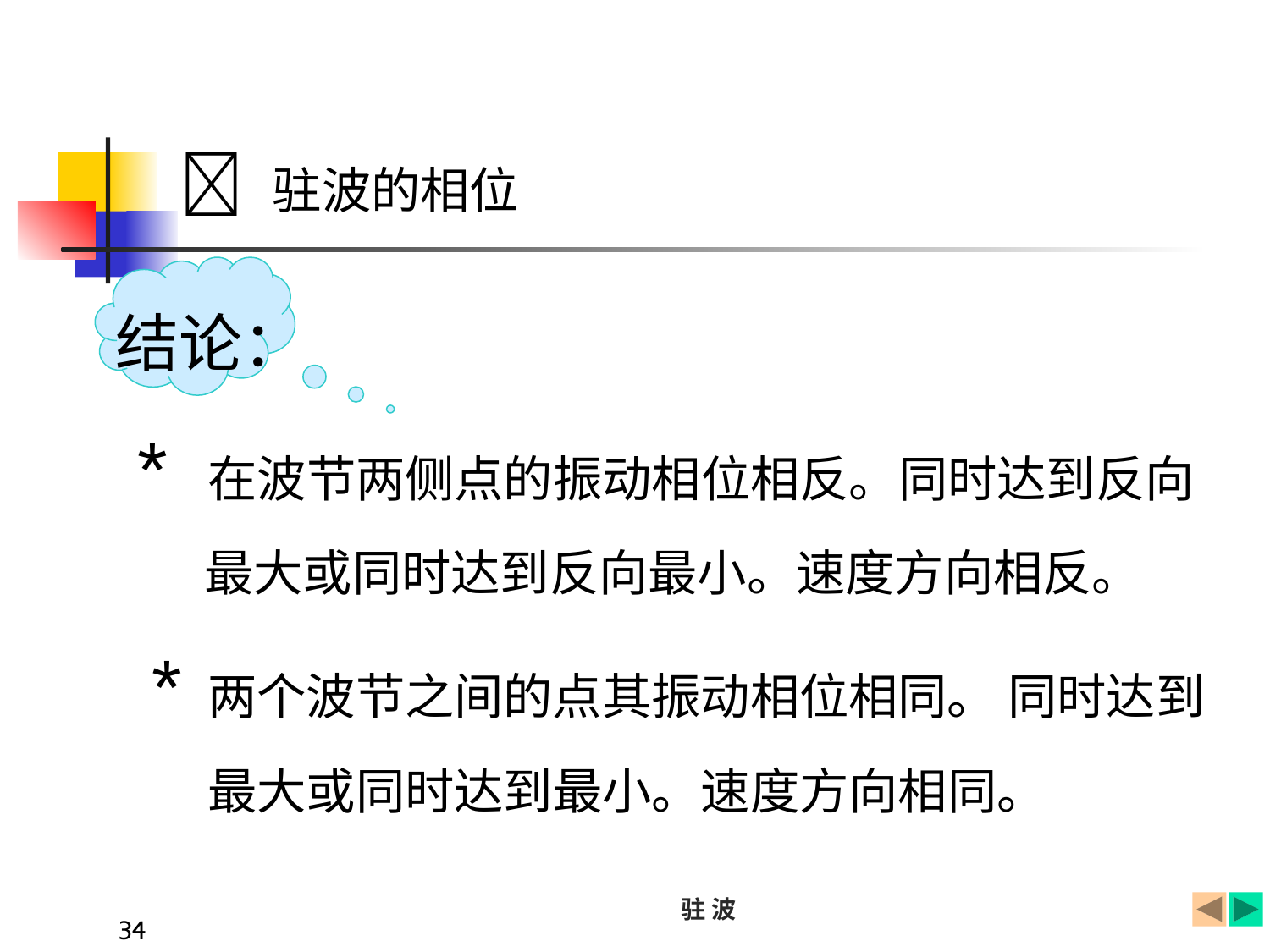

• 驻波的相位
   结论：
* 在波节两侧点的振动相位相反。同时达到反向
     最大或同时达到反向最小。速度方向相反。
* 两个波节之间的点其振动相位相同。 同时达到
    最大或同时达到最小。速度方向相同。
驻 波
34